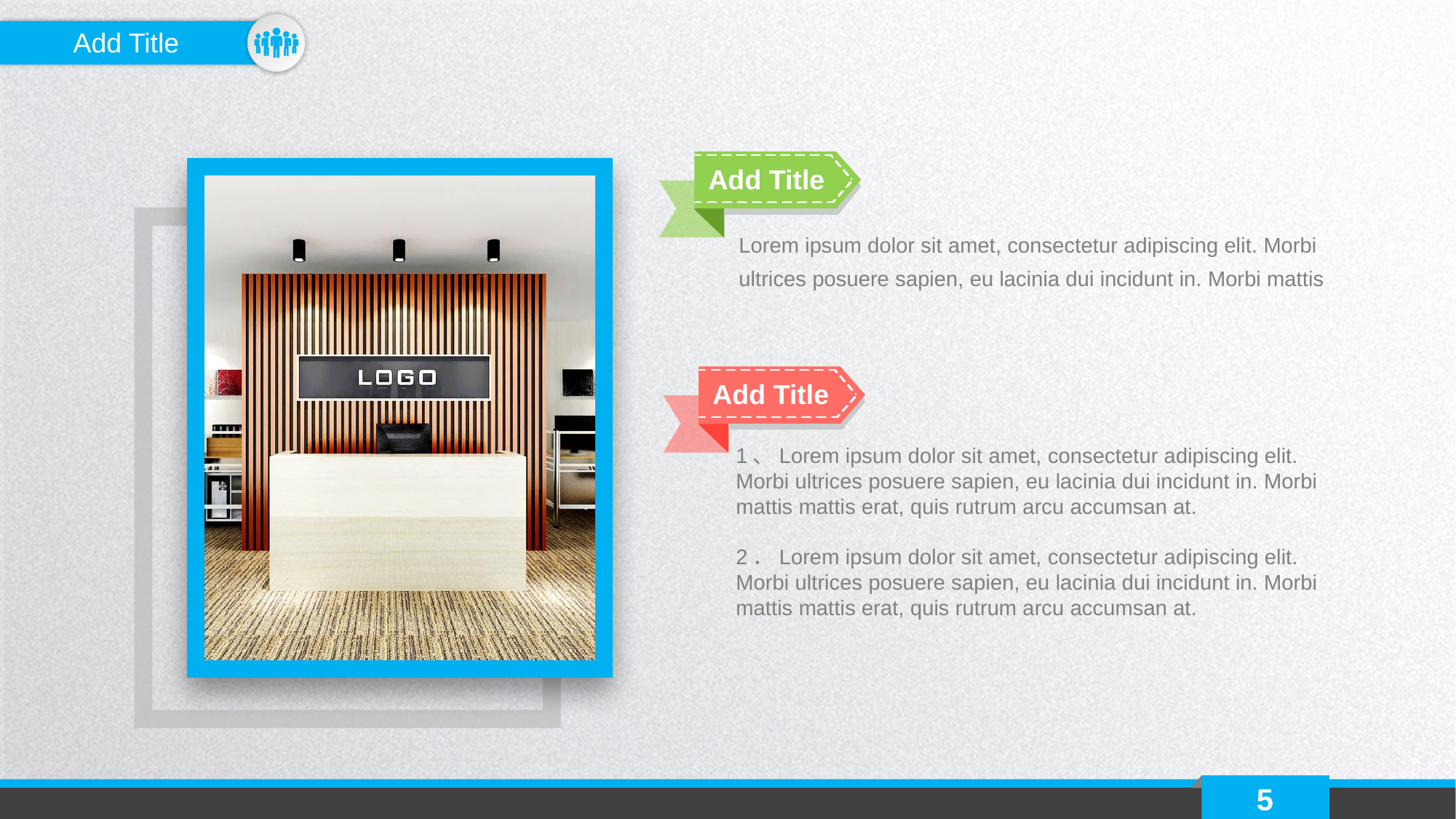

Add Title

Add Title

Lorem ipsum dolor sit amet, consectetur adipiscing elit. Morbi ultrices posuere sapien, eu lacinia dui incidunt in. Morbi mattis

Add Title

1、Lorem ipsum dolor sit amet, consectetur adipiscing elit. Morbi ultrices posuere sapien, eu lacinia dui incidunt in. Morbi mattis mattis erat, quis rutrum arcu accumsan at.

2．Lorem ipsum dolor sit amet, consectetur adipiscing elit. Morbi ultrices posuere sapien, eu lacinia dui incidunt in. Morbi mattis mattis erat, quis rutrum arcu accumsan at.

5

延时符